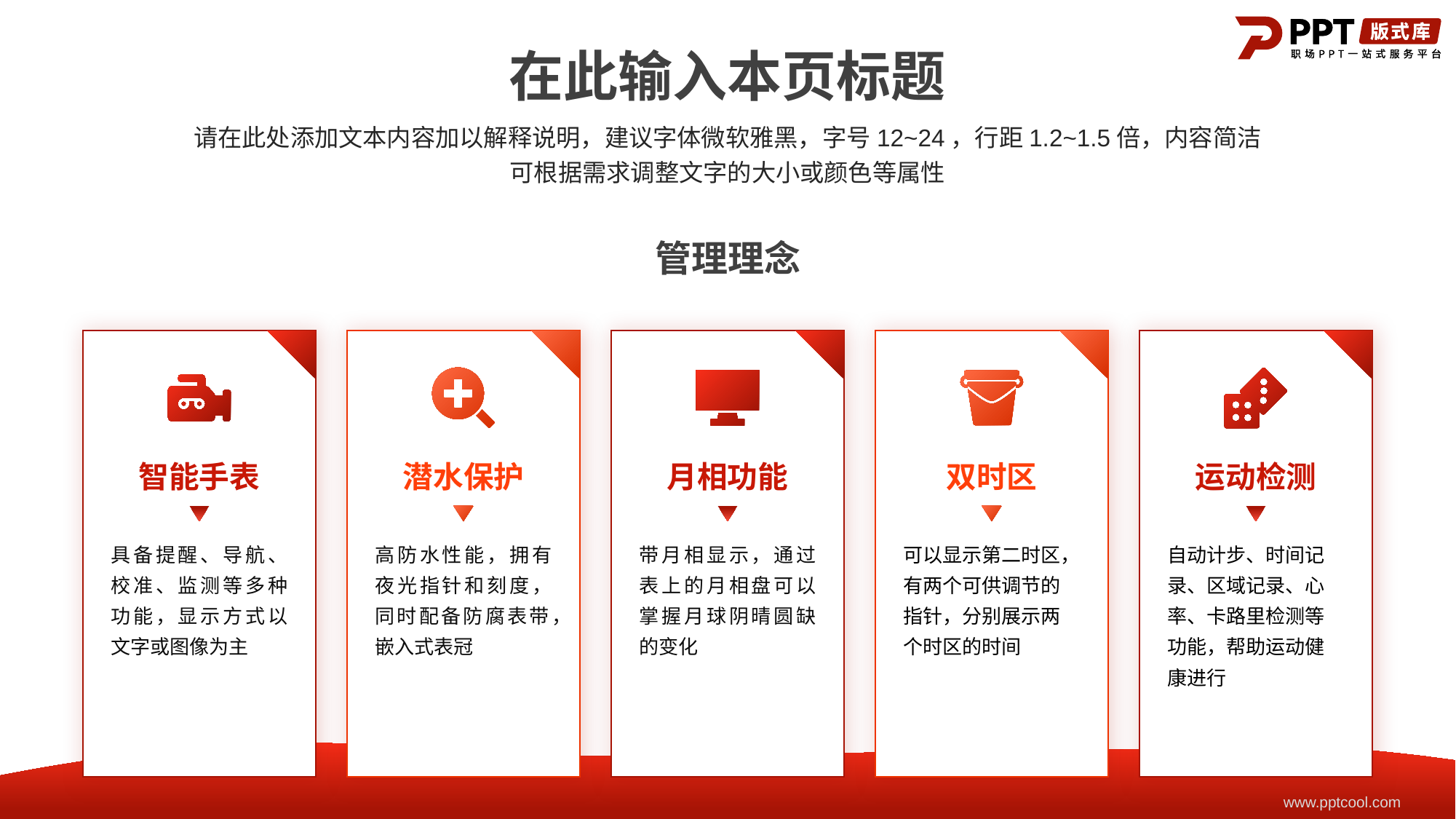

在此输入本页标题
请在此处添加文本内容加以解释说明，建议字体微软雅黑，字号12~24，行距1.2~1.5倍，内容简洁
可根据需求调整文字的大小或颜色等属性
管理理念

智能手表
潜水保护
月相功能
双时区
运动检测

高防水性能，拥有夜光指针和刻度，同时配备防腐表带，嵌入式表冠
可以显示第二时区，有两个可供调节的指针，分别展示两个时区的时间
自动计步、时间记录、区域记录、心率、卡路里检测等功能，帮助运动健康进行
具备提醒、导航、校准、监测等多种功能，显示方式以文字或图像为主
带月相显示，通过表上的月相盘可以掌握月球阴晴圆缺的变化

www.pptcool.com